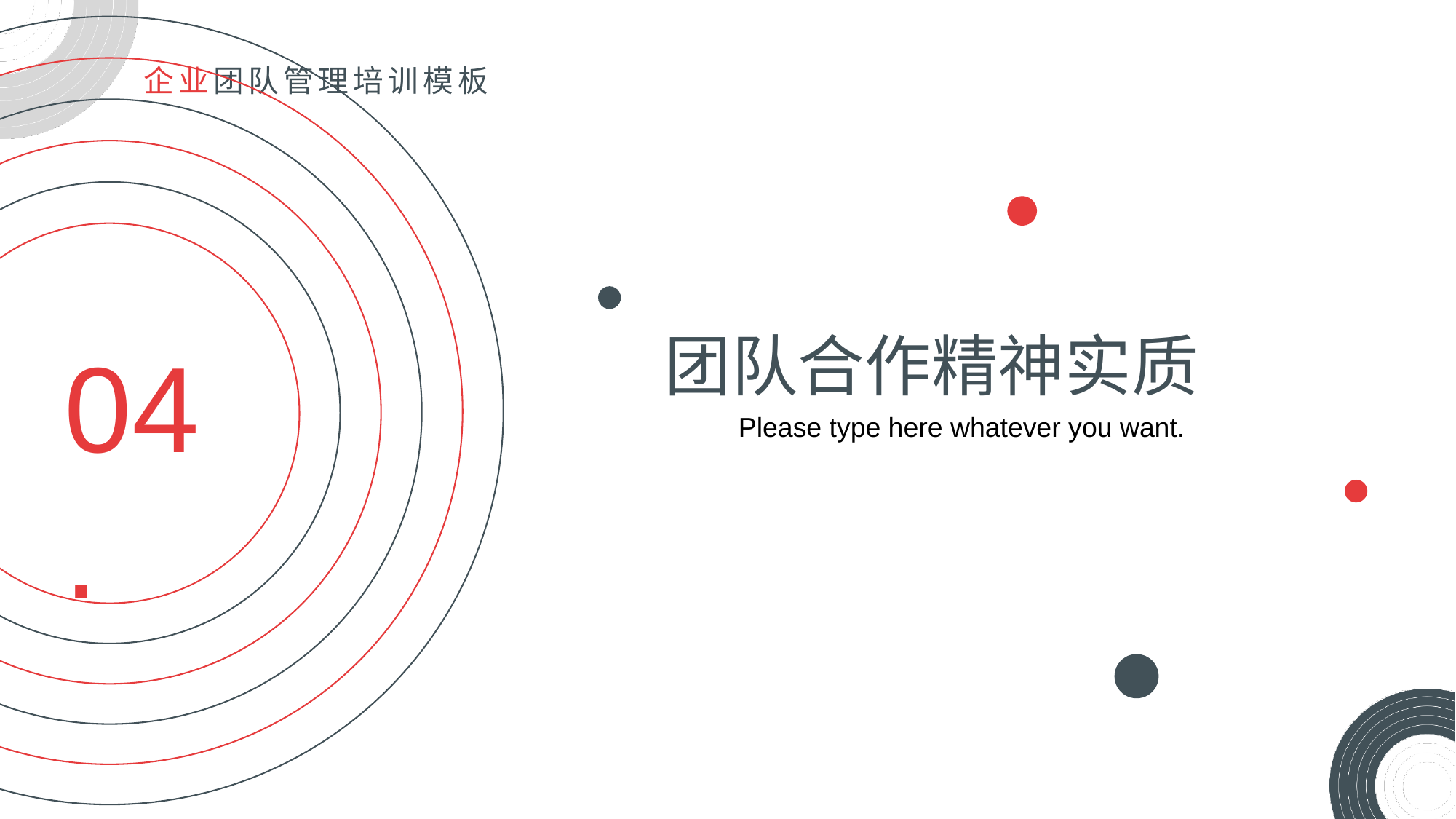

团队合作精神实质
04.
Please type here whatever you want.